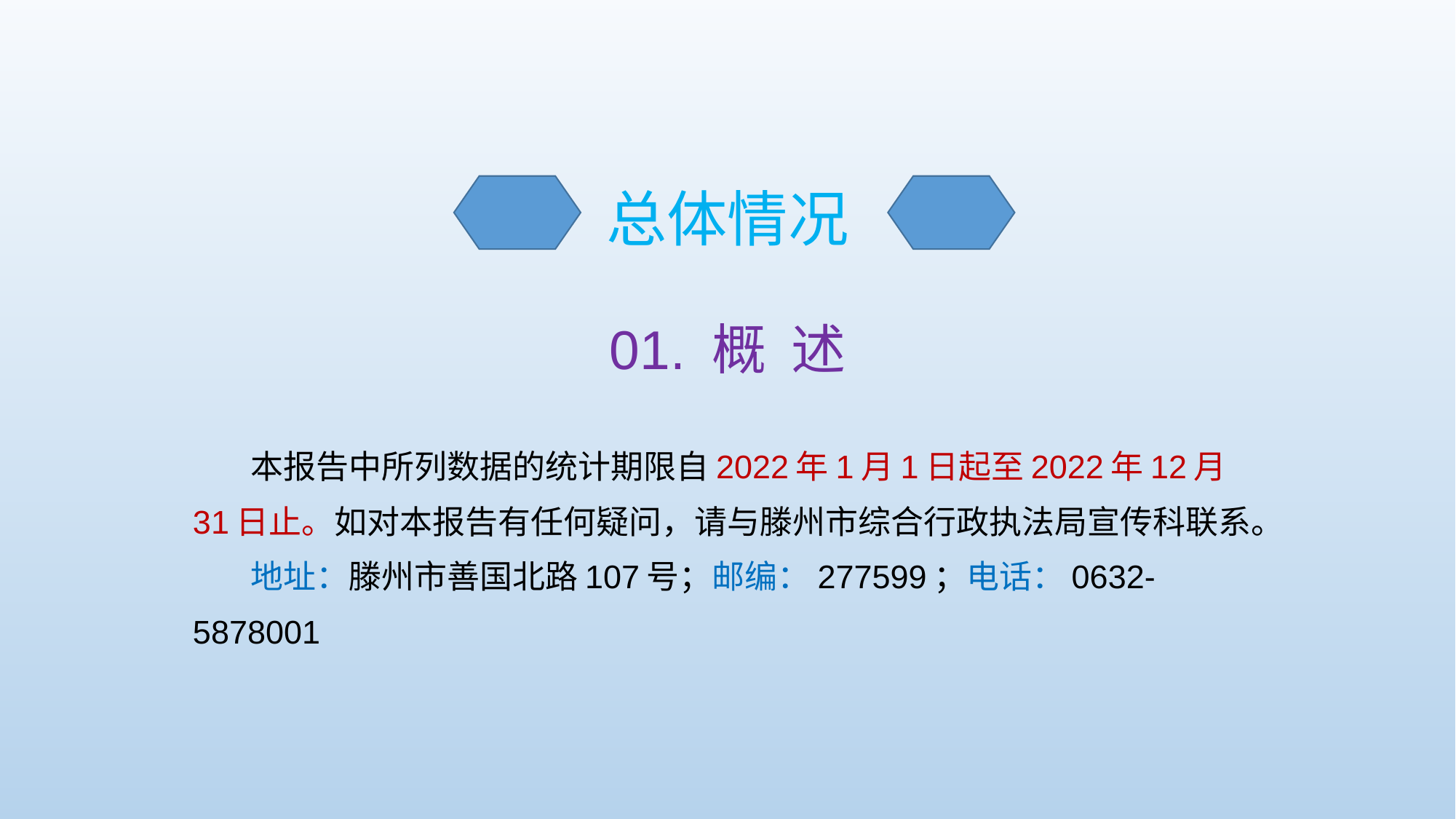

# 总体情况

01. 概  述

       本报告中所列数据的统计期限自2022年1月1日起至2022年12月31日止。如对本报告有任何疑问，请与滕州市综合行政执法局宣传科联系。
       地址：滕州市善国北路107号；邮编：277599；电话：0632-5878001